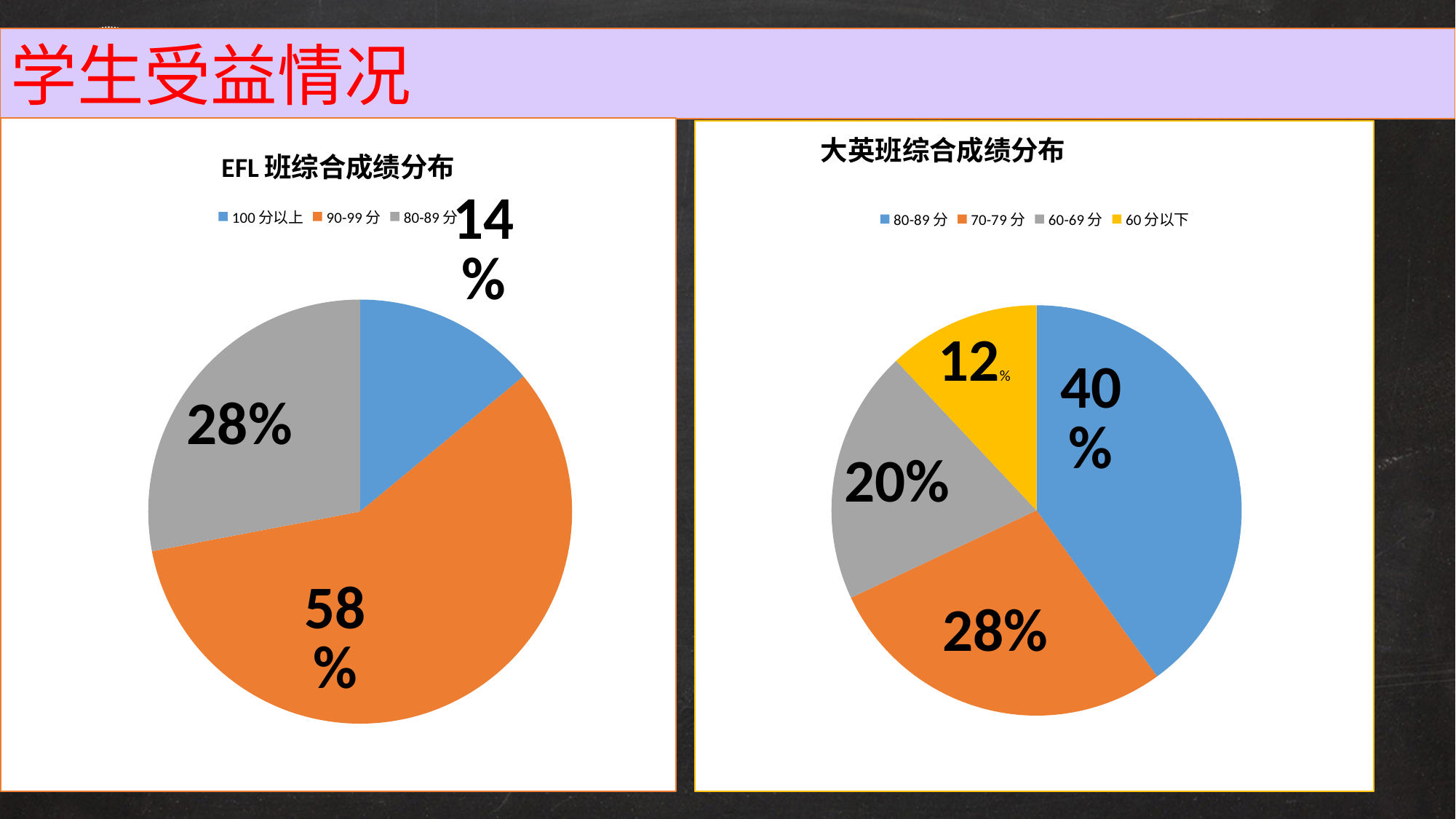

学生受益情况

### Chart: EFL班综合成绩分布

| Category |  |
|---|---|
| 100分以上 | 7.0 |
| 90-99分 | 29.0 |
| 80-89分 | 14.0 |

### Chart: 大英班综合成绩分布

| Category |  |
|---|---|
| 80-89分 | 20.0 |
| 70-79分 | 14.0 |
| 60-69分 | 10.0 |
| 60分以下 | 6.0 |